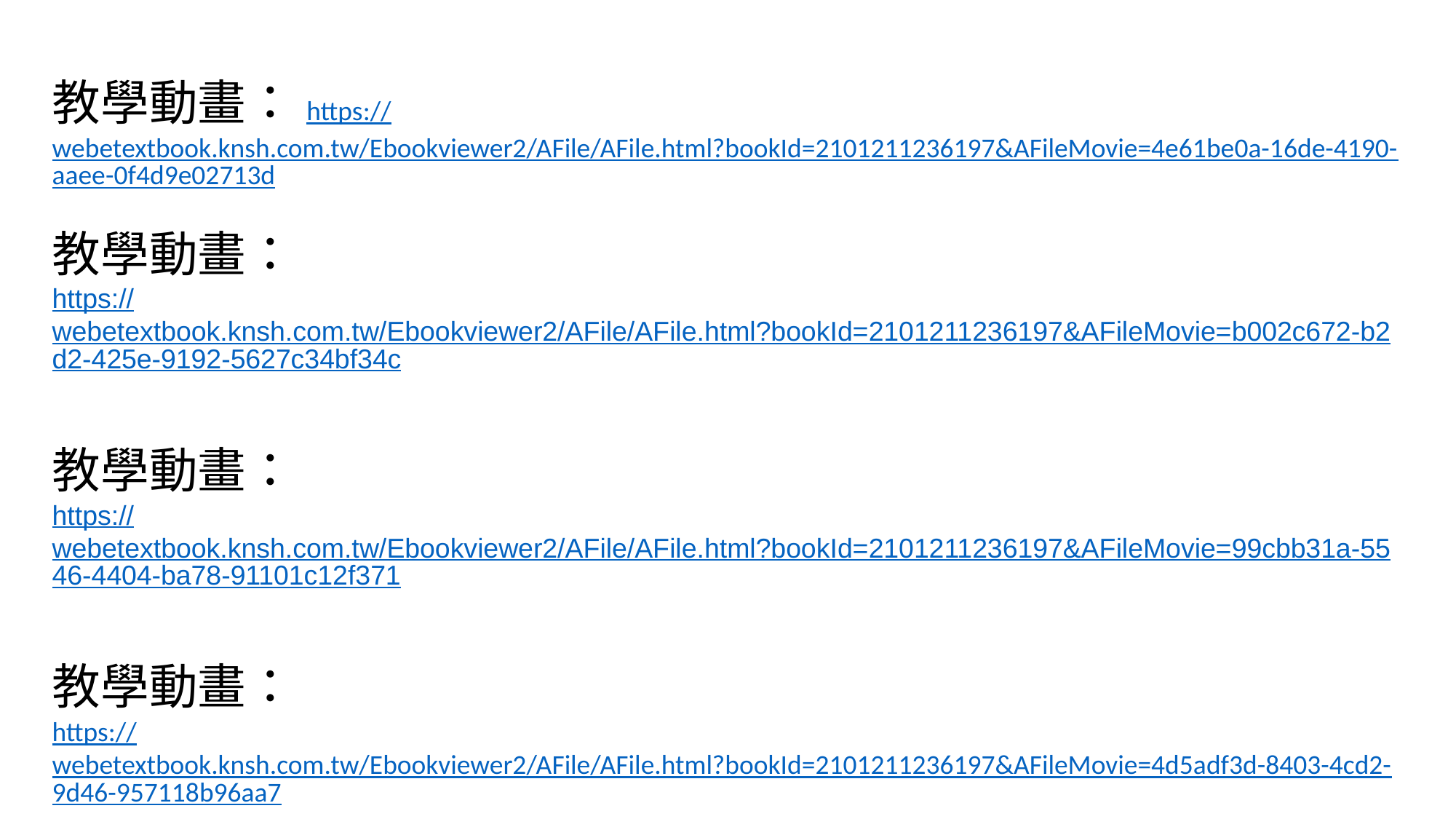

教學動畫：https://webetextbook.knsh.com.tw/Ebookviewer2/AFile/AFile.html?bookId=2101211236197&AFileMovie=4e61be0a-16de-4190-aaee-0f4d9e02713d

教學動畫：
https://webetextbook.knsh.com.tw/Ebookviewer2/AFile/AFile.html?bookId=2101211236197&AFileMovie=b002c672-b2d2-425e-9192-5627c34bf34c

教學動畫：
https://webetextbook.knsh.com.tw/Ebookviewer2/AFile/AFile.html?bookId=2101211236197&AFileMovie=99cbb31a-5546-4404-ba78-91101c12f371

教學動畫：
https://webetextbook.knsh.com.tw/Ebookviewer2/AFile/AFile.html?bookId=2101211236197&AFileMovie=4d5adf3d-8403-4cd2-9d46-957118b96aa7